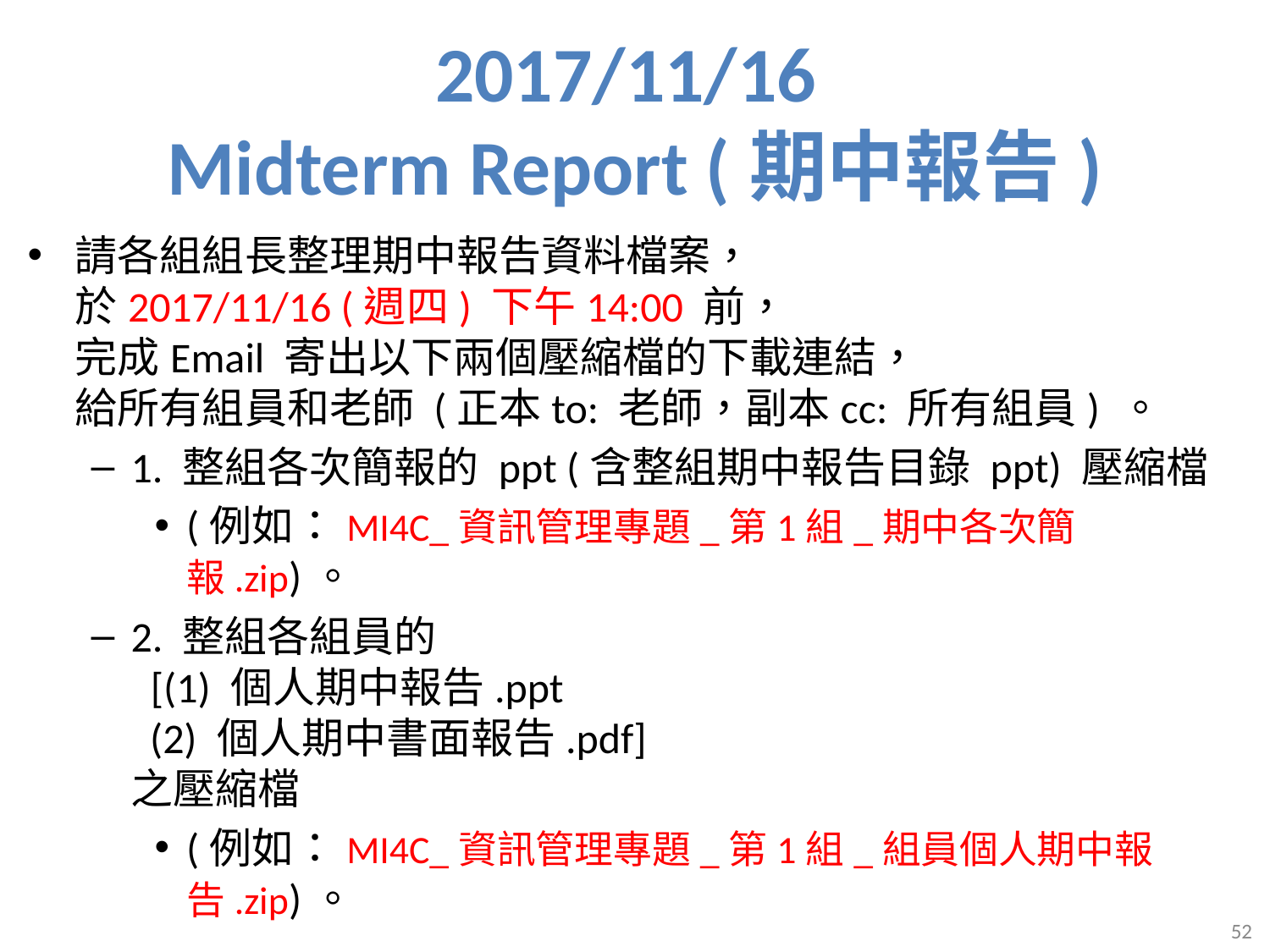

# 2017/11/16 Midterm Report (期中報告)
請各組組長整理期中報告資料檔案，
於2017/11/16 (週四) 下午14:00 前，
完成Email 寄出以下兩個壓縮檔的下載連結，
給所有組員和老師 (正本to: 老師，副本cc: 所有組員) 。
1. 整組各次簡報的 ppt (含整組期中報告目錄 ppt) 壓縮檔
(例如：MI4C_資訊管理專題_第1組_期中各次簡報.zip)。
2. 整組各組員的
 [(1) 個人期中報告.ppt
  (2) 個人期中書面報告.pdf]
之壓縮檔
(例如：MI4C_資訊管理專題_第1組_組員個人期中報告.zip)。
52